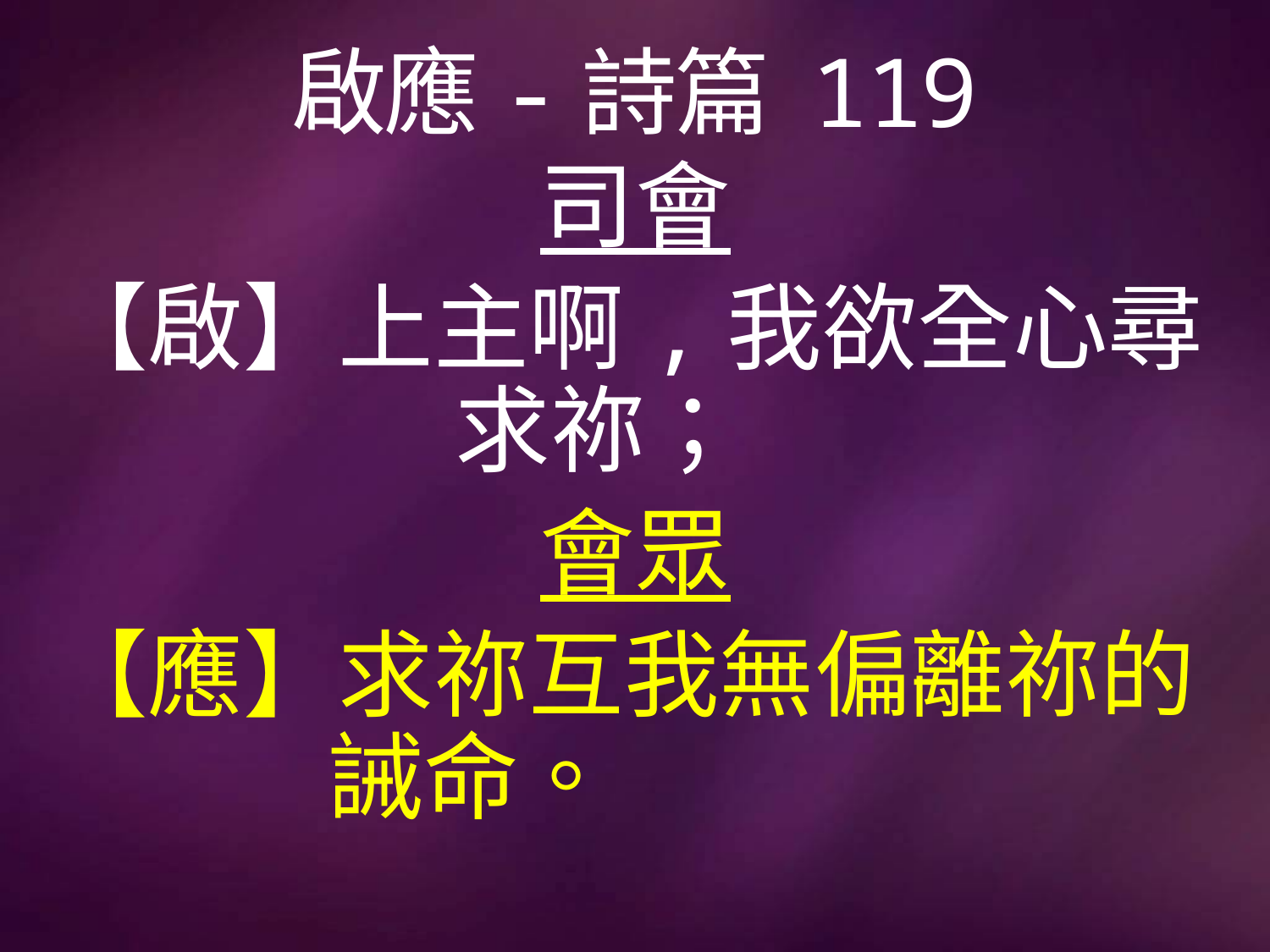

# 啟應-詩篇 119
司會
【啟】上主啊,我欲全心尋		 	 求祢；
會眾
【應】求祢互我無偏離祢的		 誡命。